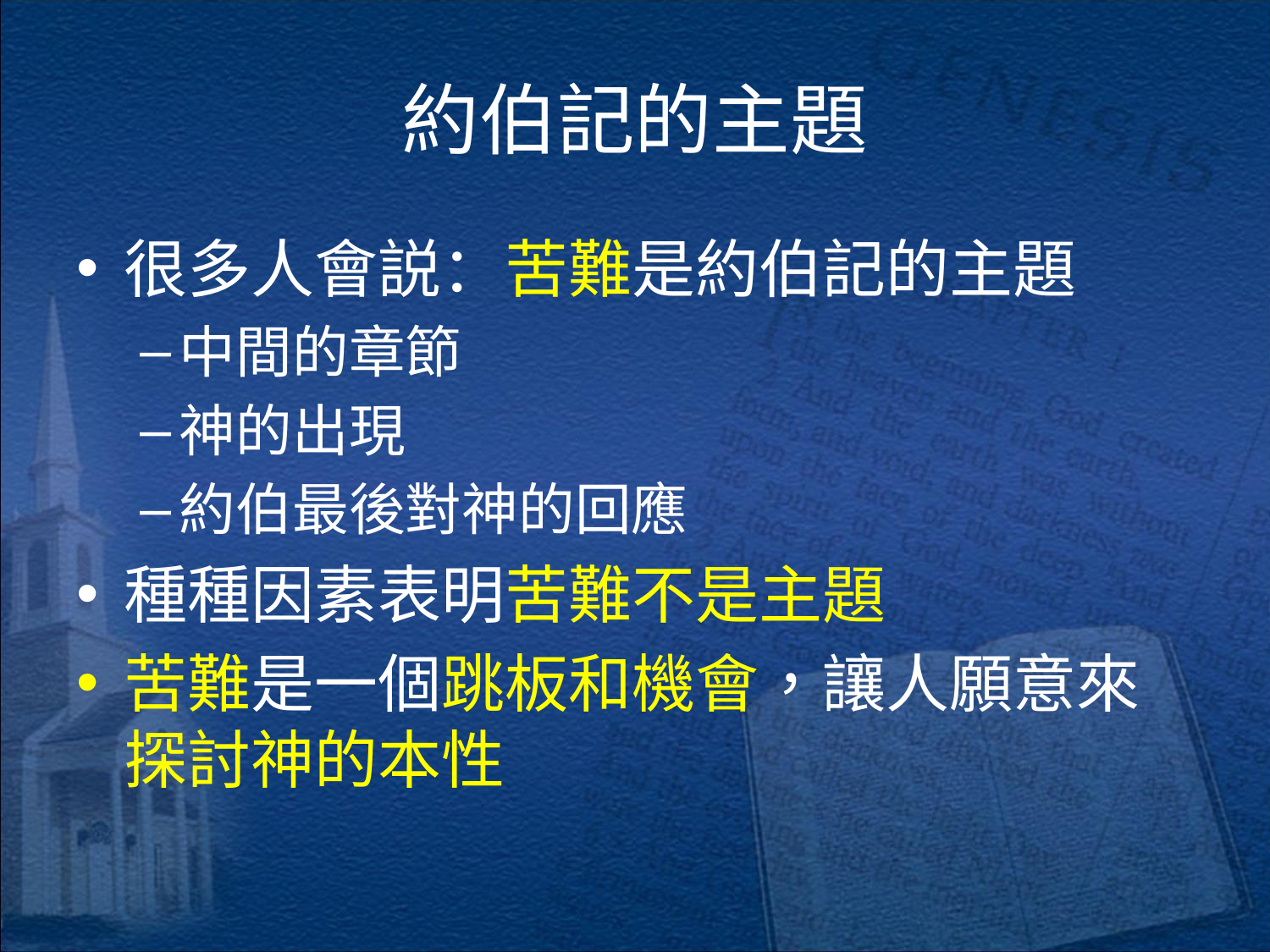

# 約伯記的主題
很多人會説：苦難是約伯記的主題
中間的章節
神的出現
約伯最後對神的回應
種種因素表明苦難不是主題
苦難是一個跳板和機會，讓人願意來探討神的本性